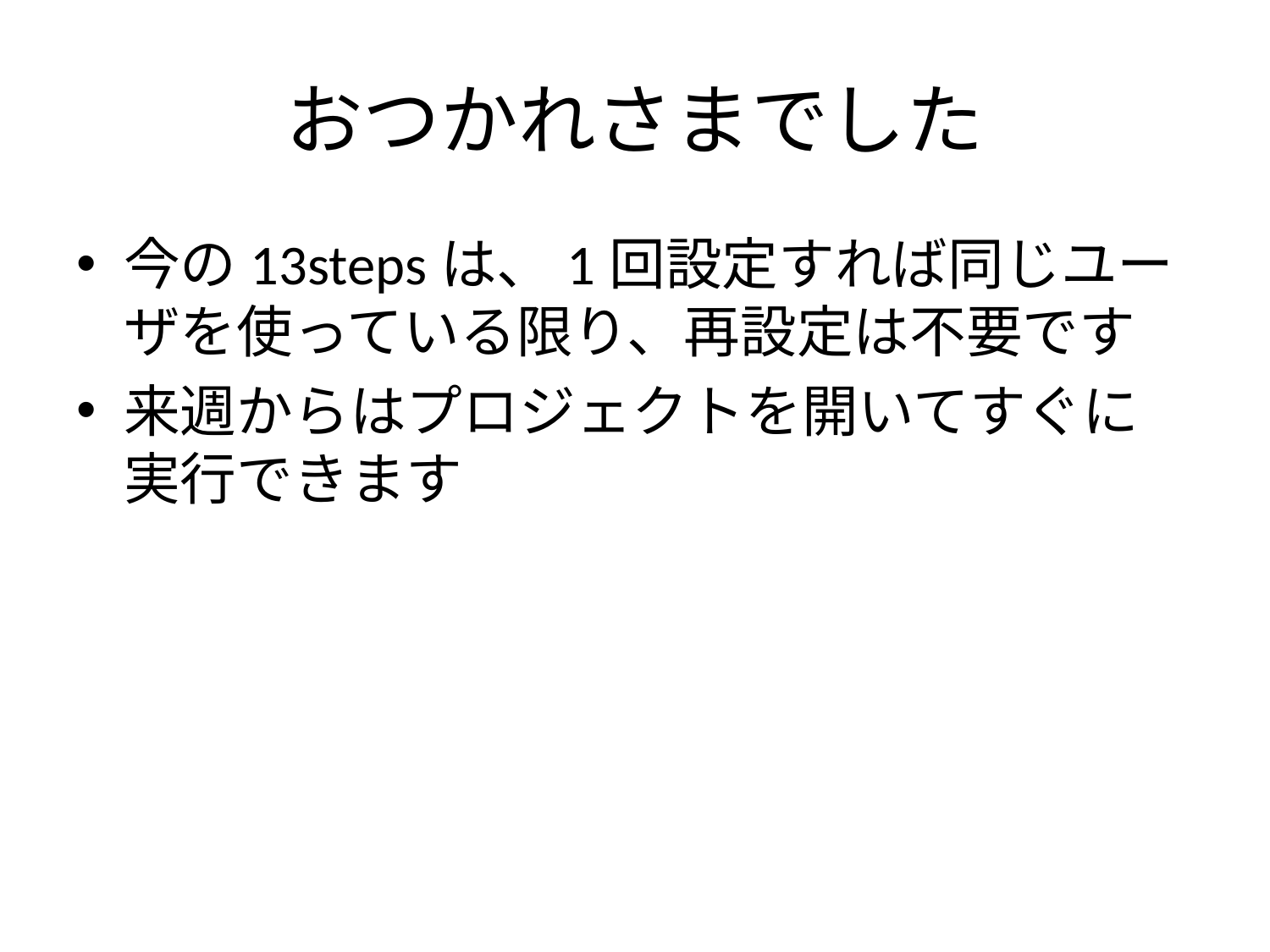

# おつかれさまでした
今の13stepsは、1回設定すれば同じユーザを使っている限り、再設定は不要です
来週からはプロジェクトを開いてすぐに実行できます